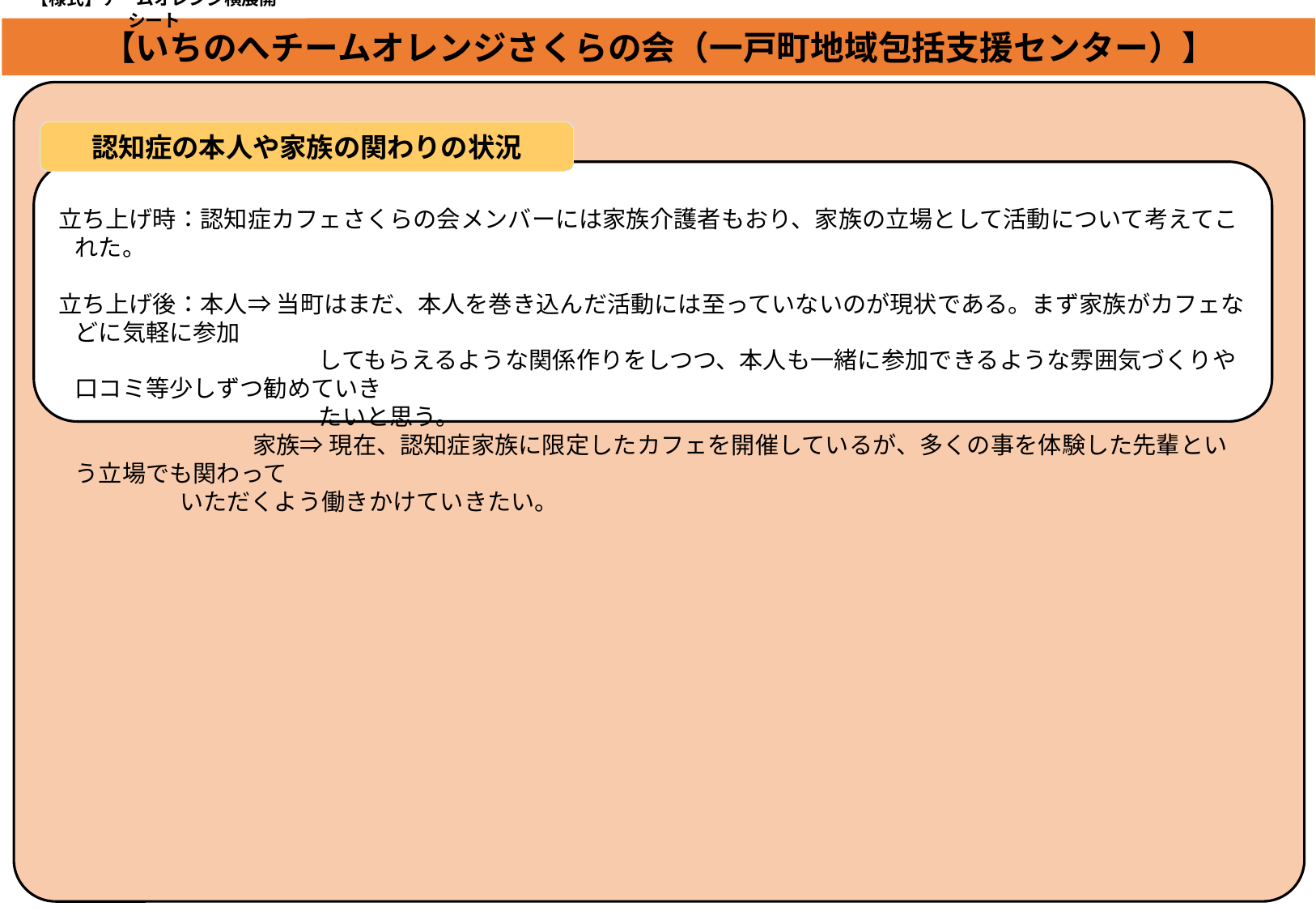

【様式】チームオレンジ横展開シート
【いちのへチームオレンジさくらの会（一戸町地域包括支援センター）】

認知症の本人や家族の関わりの状況

立ち上げ時：認知症カフェさくらの会メンバーには家族介護者もおり、家族の立場として活動について考えてこれた。

立ち上げ後：本人⇒ 当町はまだ、本人を巻き込んだ活動には至っていないのが現状である。まず家族がカフェなどに気軽に参加
　　　　　　　　　　　してもらえるような関係作りをしつつ、本人も一緒に参加できるような雰囲気づくりや口コミ等少しずつ勧めていき
　　　　　　　　　　　たいと思う。
　　　　　　　　 家族⇒ 現在、認知症家族に限定したカフェを開催しているが、多くの事を体験した先輩という立場でも関わって
                      いただくよう働きかけていきたい。